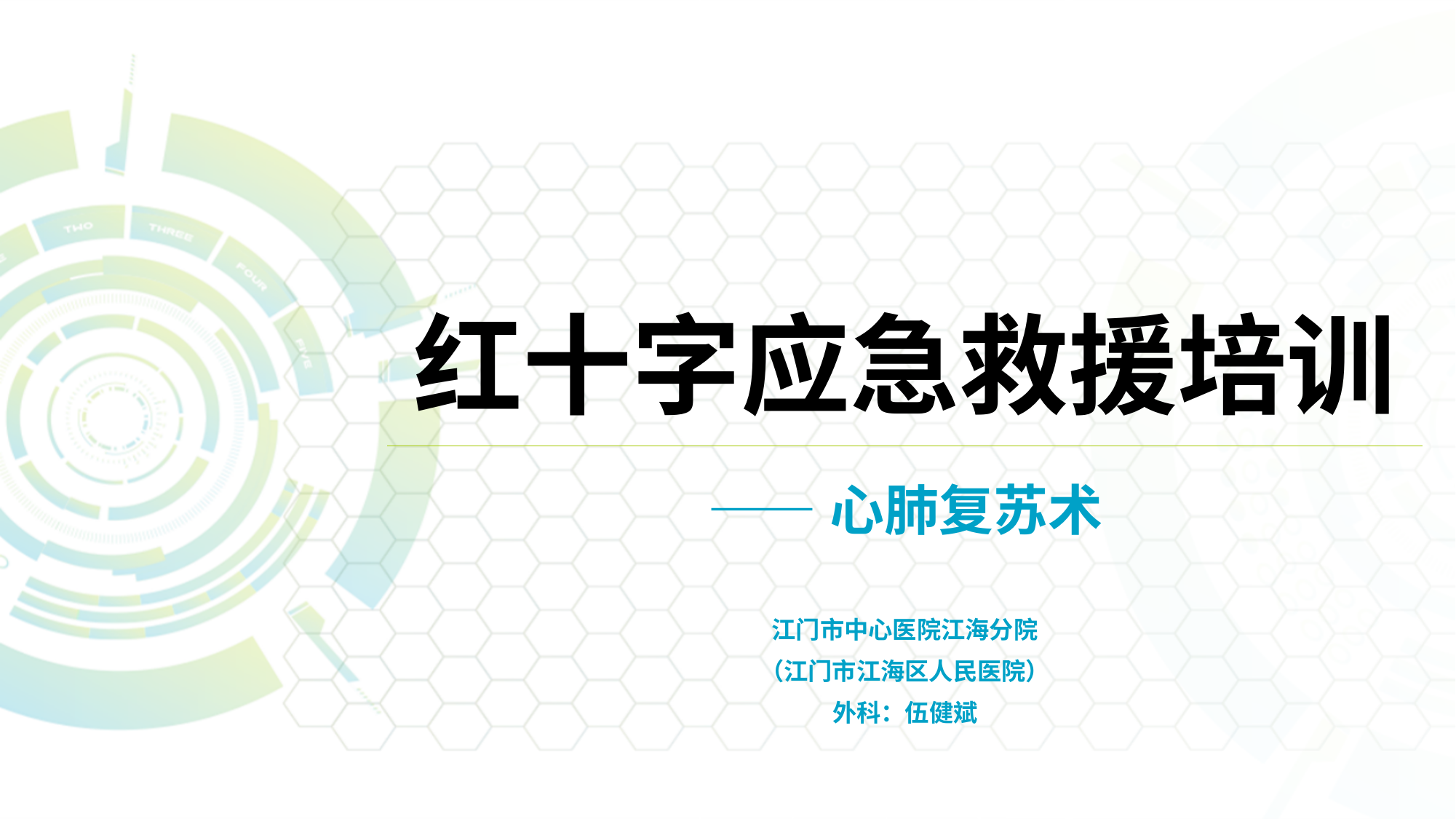

# 红十字应急救援培训
——心肺复苏术

江门市中心医院江海分院
（江门市江海区人民医院）
外科：伍健斌